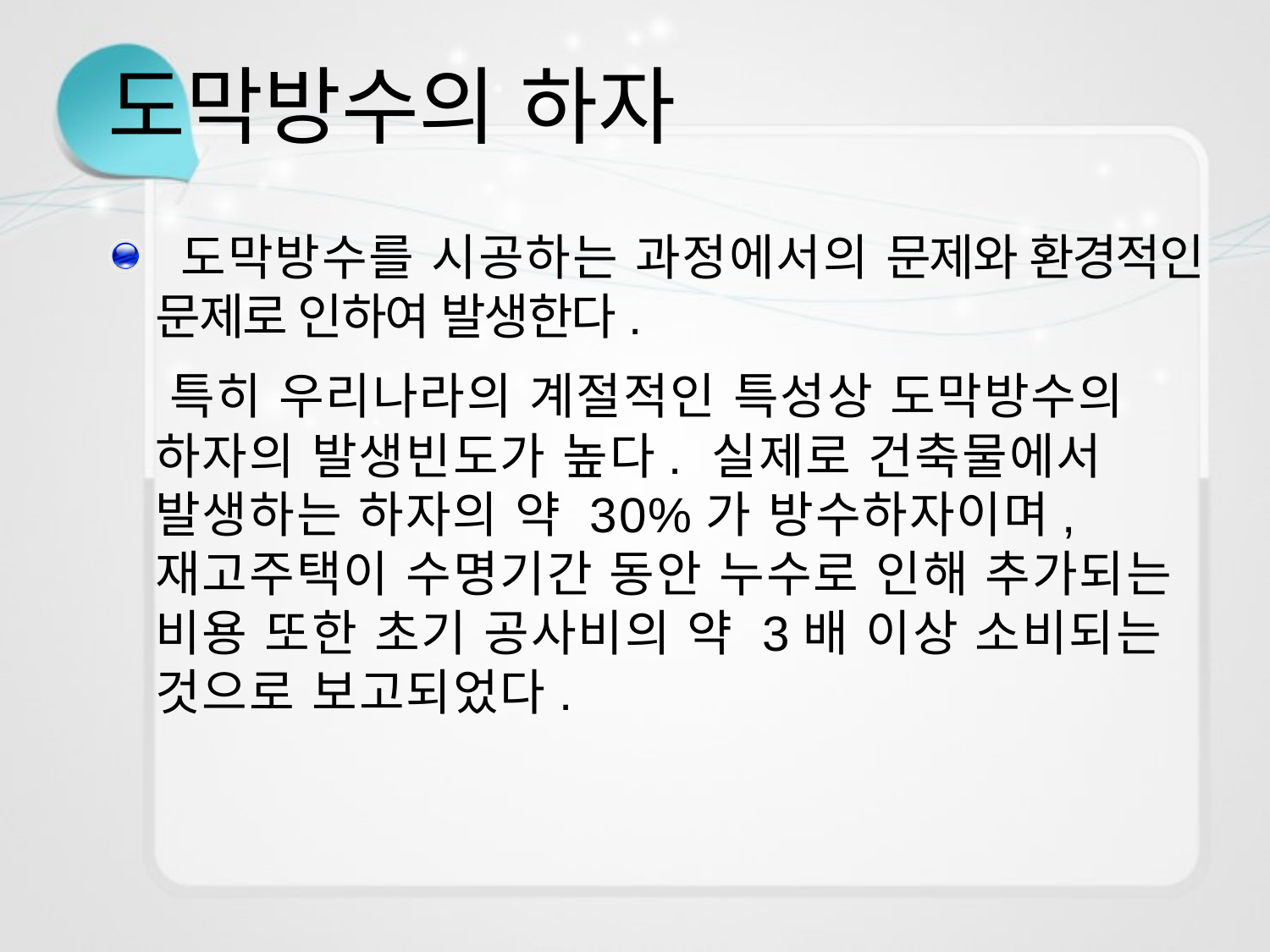

# 도막방수의 하자
 도막방수를 시공하는 과정에서의 문제와 환경적인 문제로 인하여 발생한다.
    특히 우리나라의 계절적인 특성상 도막방수의 하자의 발생빈도가 높다. 실제로 건축물에서 발생하는 하자의 약 30%가 방수하자이며, 재고주택이 수명기간 동안 누수로 인해 추가되는 비용 또한 초기 공사비의 약 3배 이상 소비되는 것으로 보고되었다.